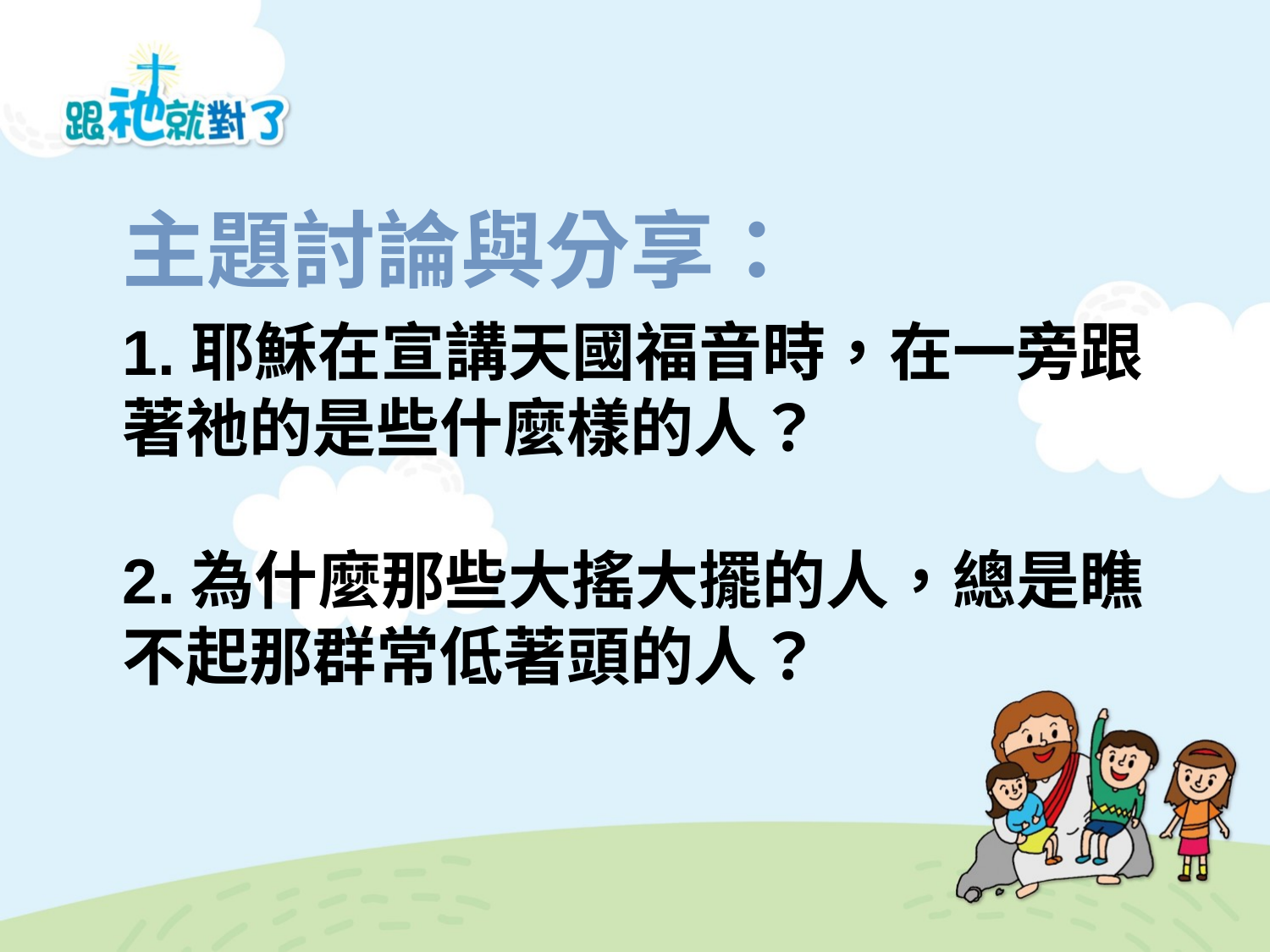

主題討論與分享：
1.耶穌在宣講天國福音時，在一旁跟著祂的是些什麼樣的人？

2.為什麼那些大搖大擺的人，總是瞧不起那群常低著頭的人？